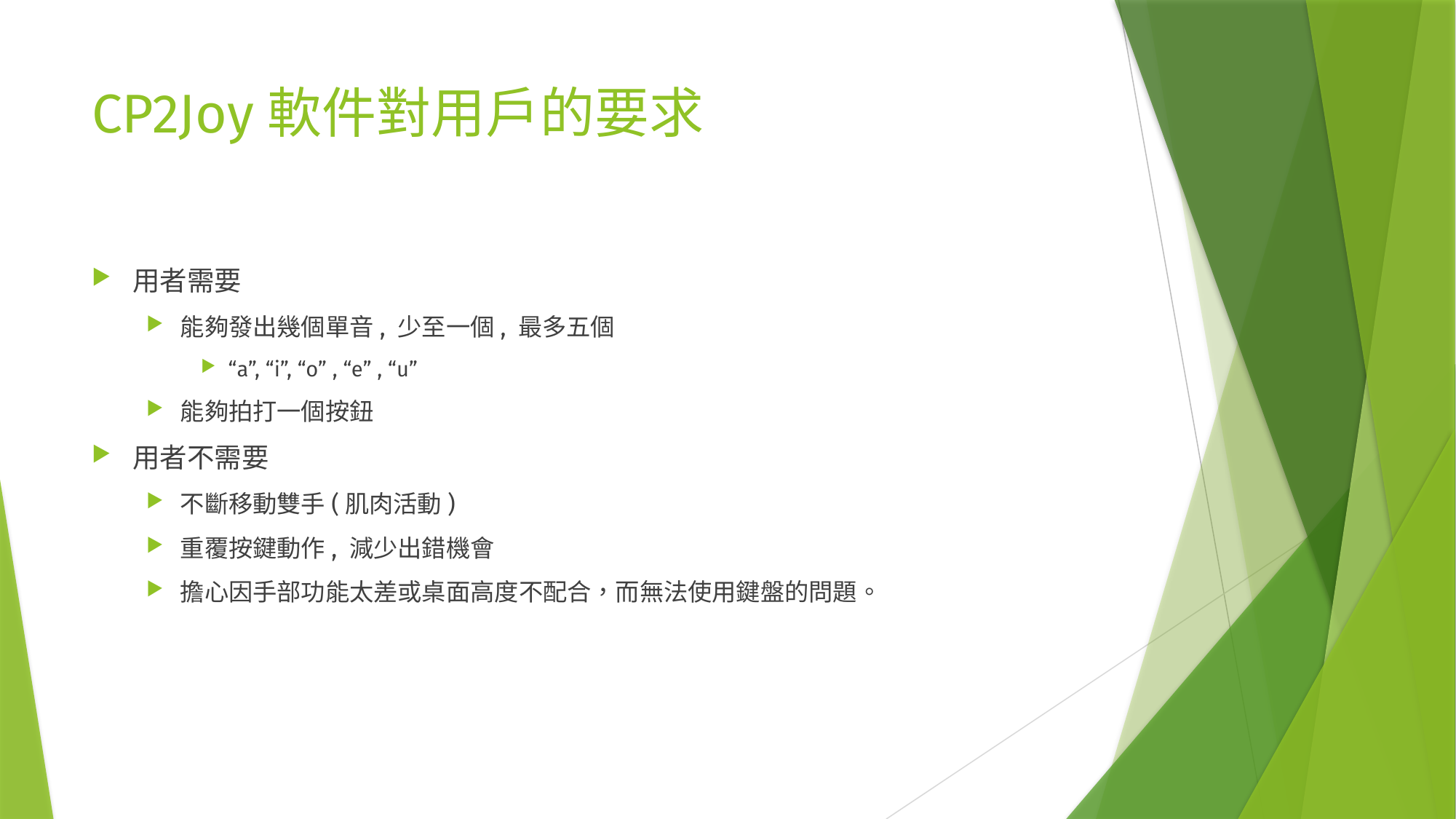

# CP2Joy軟件對用戶的要求
用者需要
能夠發出幾個單音, 少至一個, 最多五個
“a”, “i”, “o” , “e” , “u”
能夠拍打一個按鈕
用者不需要
不斷移動雙手(肌肉活動)
重覆按鍵動作, 減少出錯機會
擔心因手部功能太差或桌面高度不配合，而無法使用鍵盤的問題。